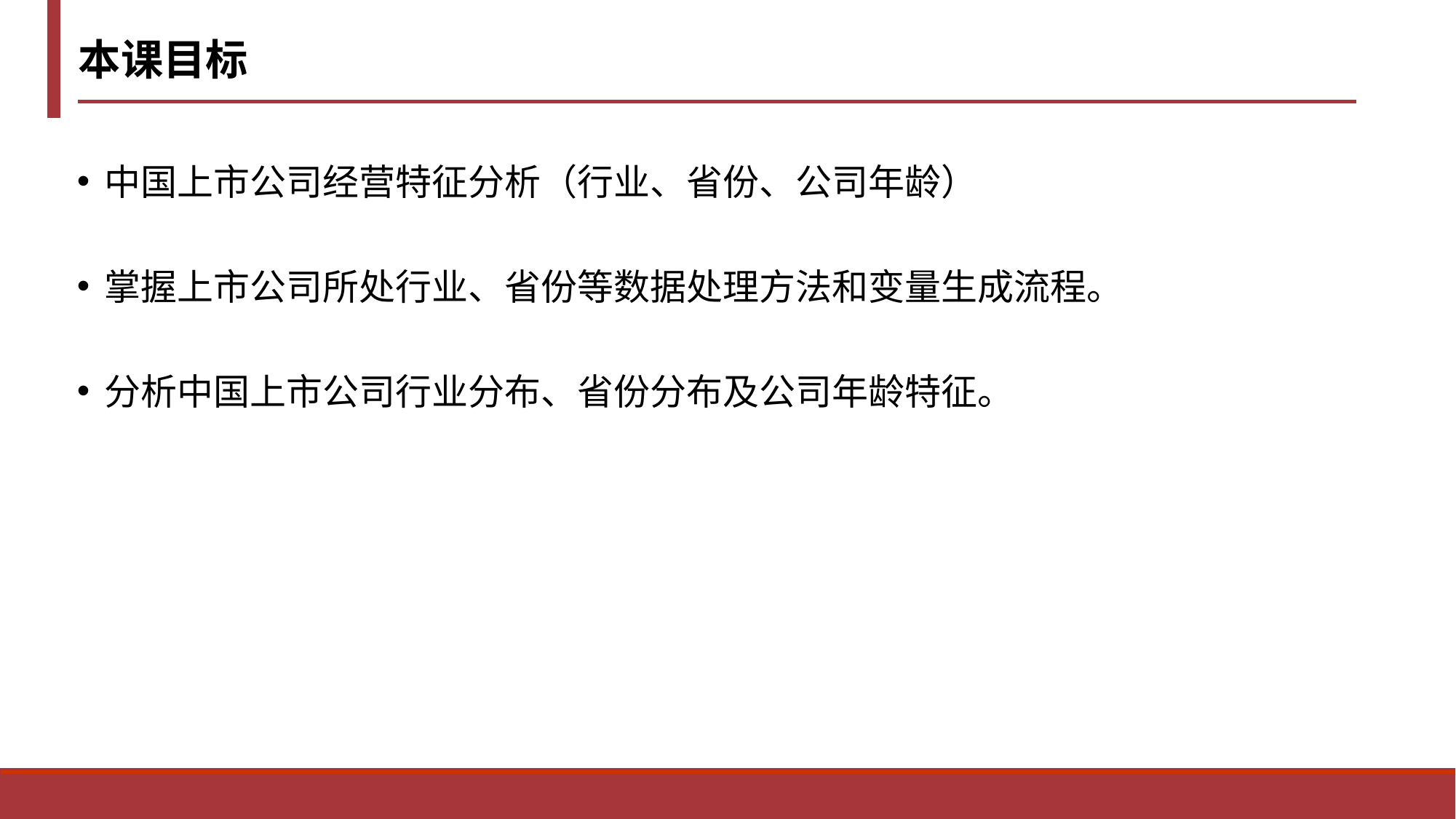

# 本课目标
中国上市公司经营特征分析（行业、省份、公司年龄）

掌握上市公司所处行业、省份等数据处理方法和变量生成流程。

分析中国上市公司行业分布、省份分布及公司年龄特征。